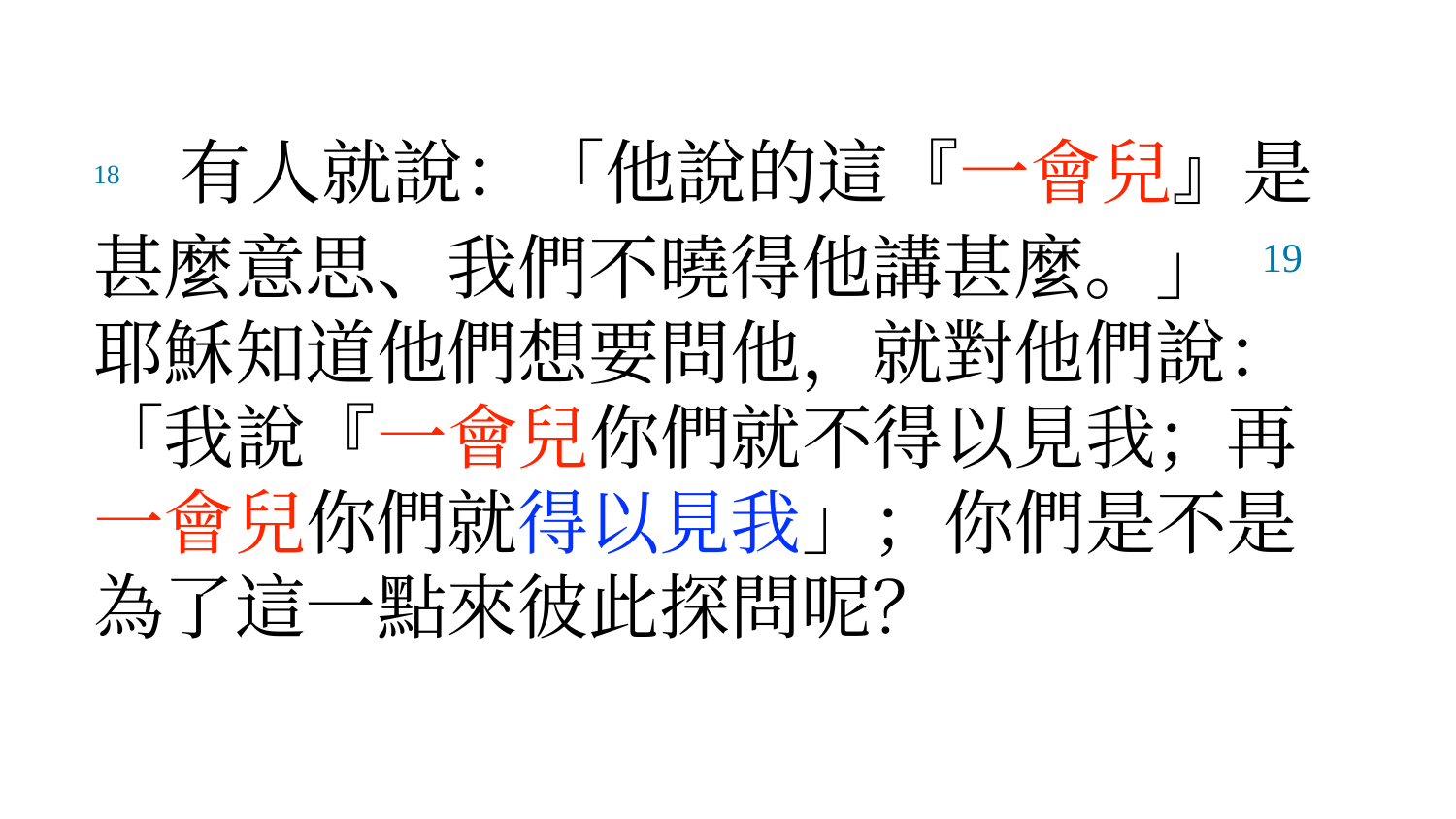

18 有人就說：「他說的這『一會兒』是甚麼意思、我們不曉得他講甚麼。」 19 耶穌知道他們想要問他，就對他們說：「我說『一會兒你們就不得以見我；再一會兒你們就得以見我」；你們是不是為了這一點來彼此探問呢？